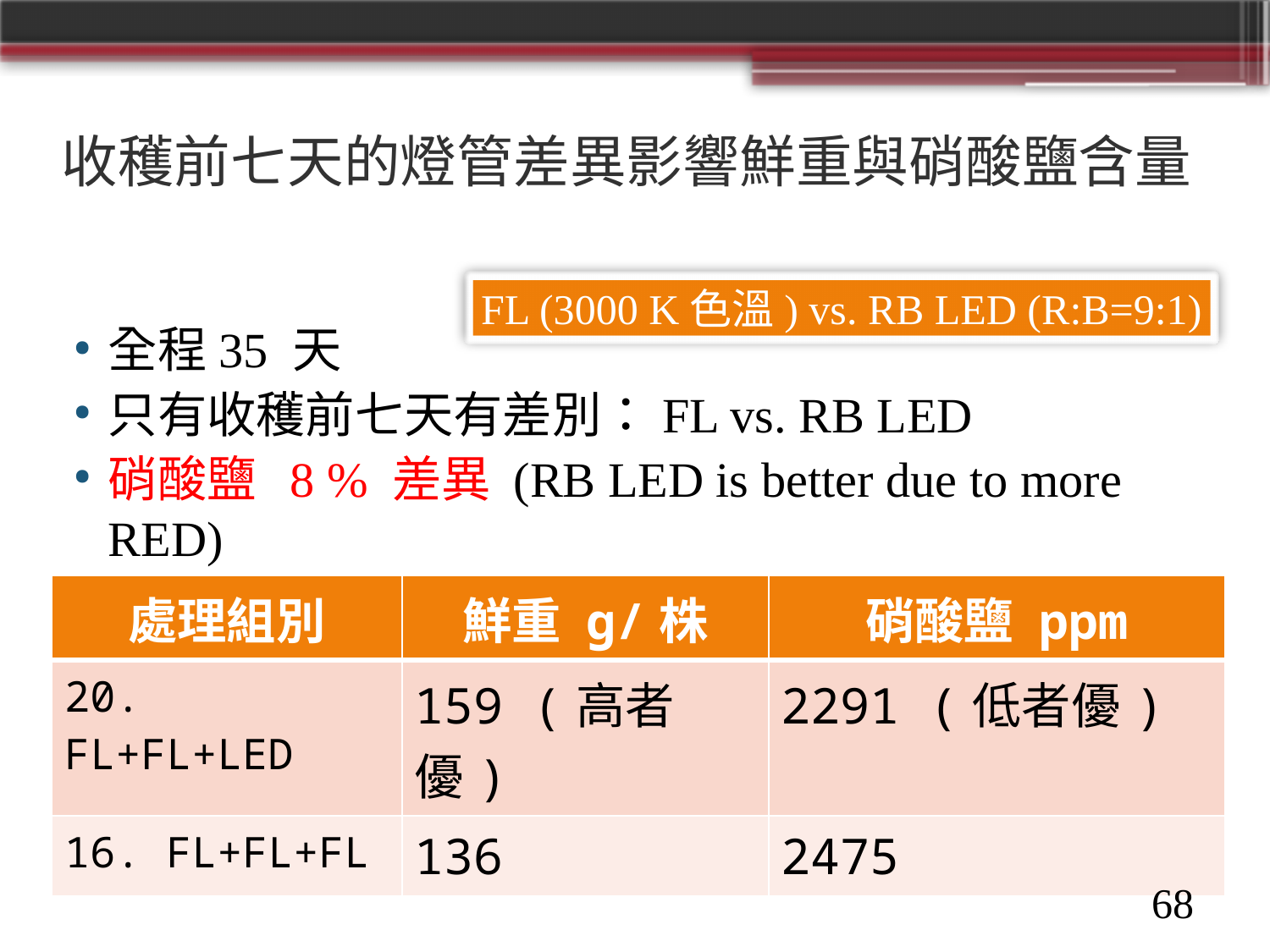

# 收穫前七天的燈管差異影響鮮重與硝酸鹽含量
FL (3000 K色溫) vs. RB LED (R:B=9:1)
全程35 天
只有收穫前七天有差別：FL vs. RB LED
硝酸鹽  8 % 差異 (RB LED is better due to more RED)
| 處理組別 | 鮮重 g/株 | 硝酸鹽 ppm |
| --- | --- | --- |
| 20. FL+FL+LED | 159 (高者優) | 2291 (低者優) |
| 16. FL+FL+FL | 136 | 2475 |
68